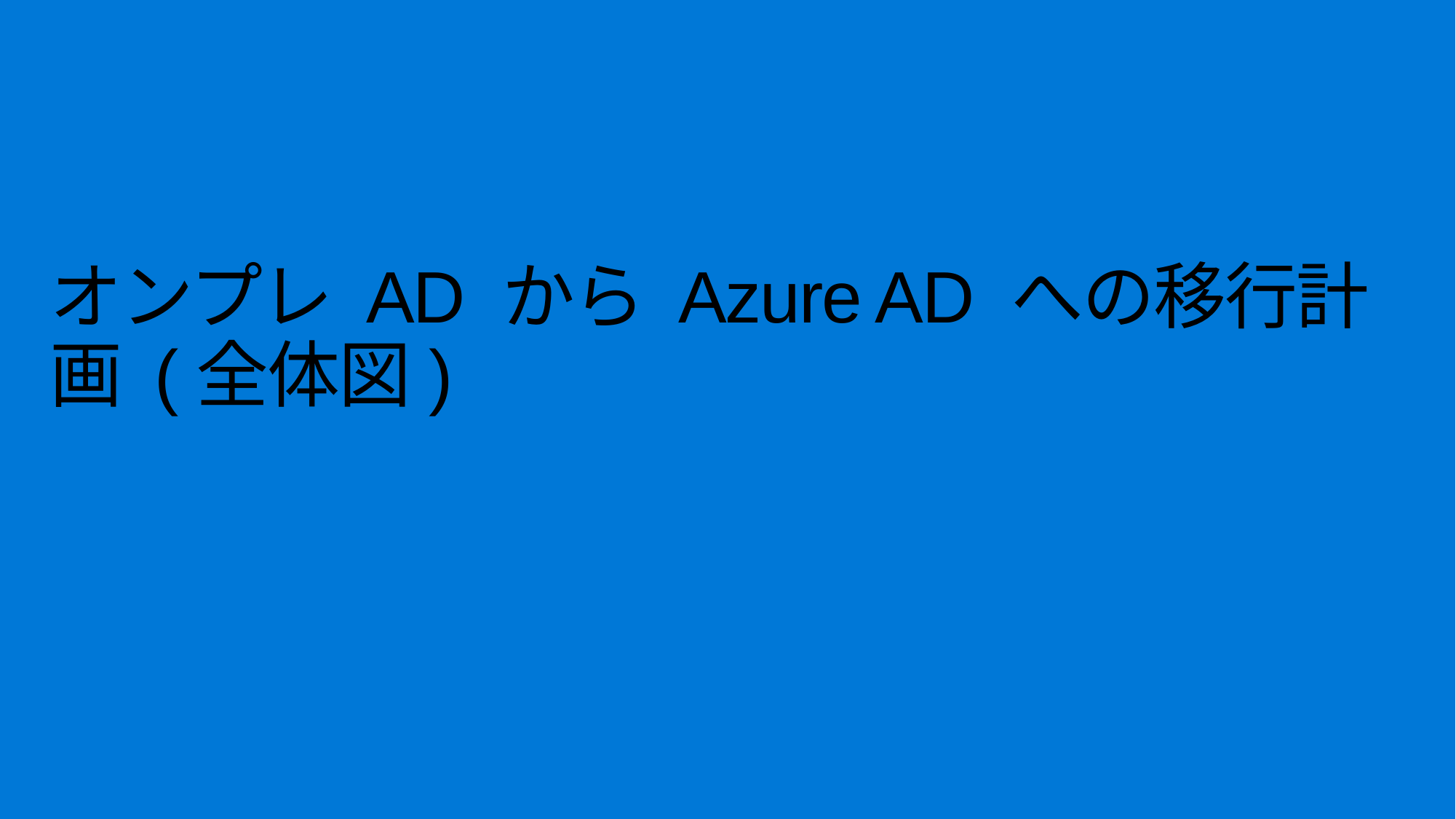

# オンプレ AD から Azure AD への移行計画 (全体図)